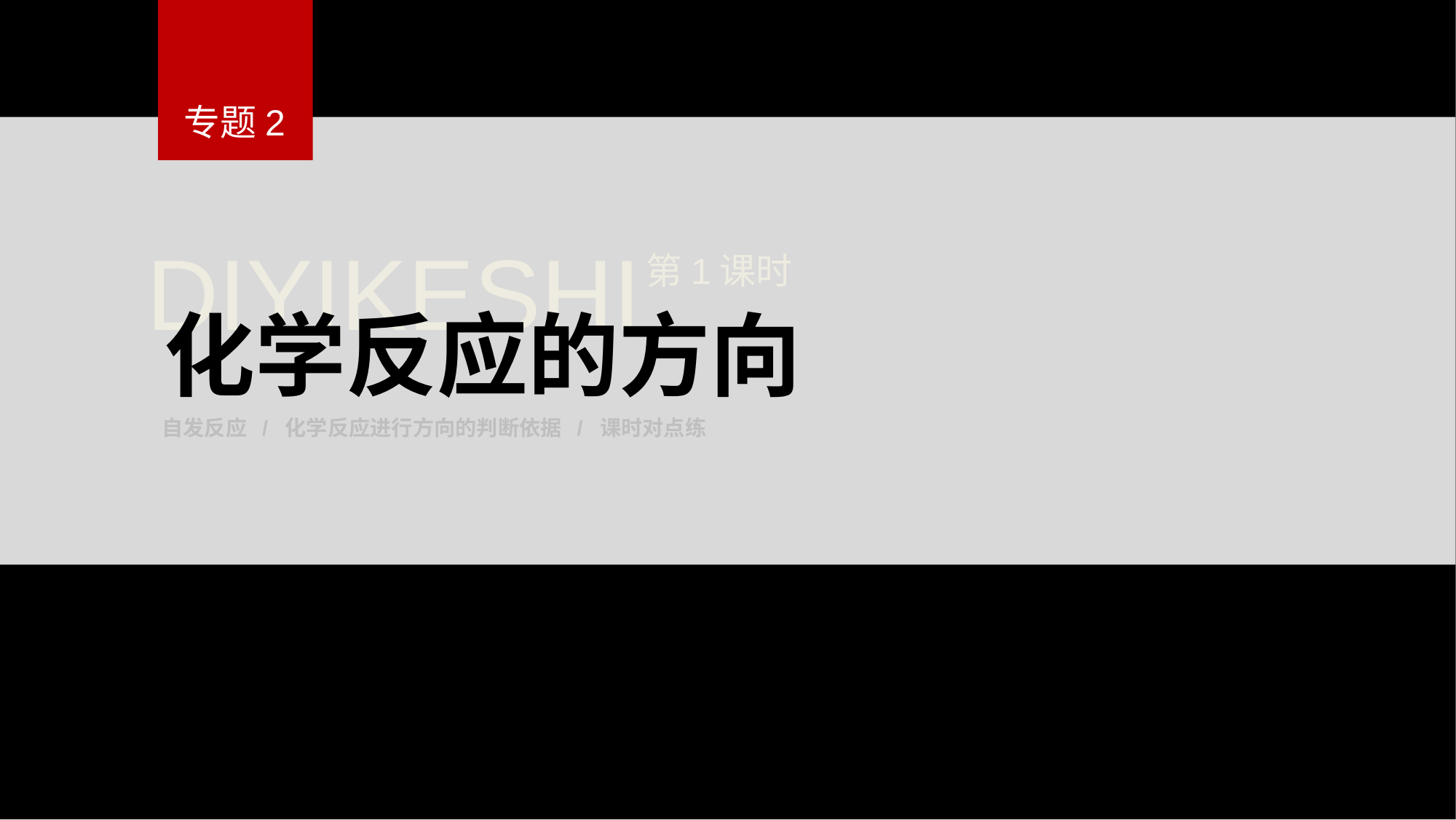

专题2

DIYIKESHI
第1课时
化学反应的方向
自发反应  /  化学反应进行方向的判断依据  /  课时对点练